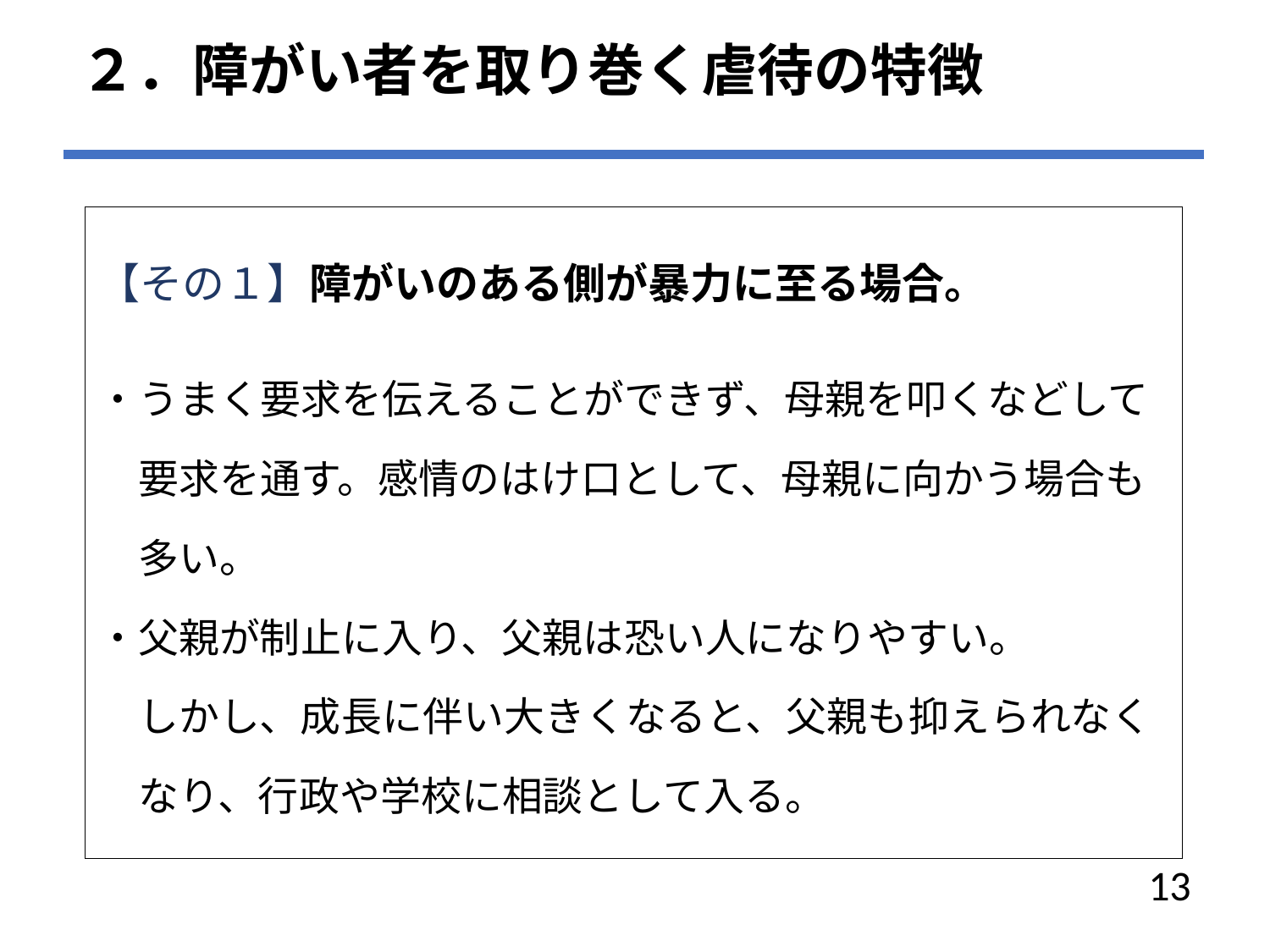

# ２．障がい者を取り巻く虐待の特徴
【その１】障がいのある側が暴力に至る場合。

・うまく要求を伝えることができず、母親を叩くなどして
　要求を通す。感情のはけ口として、母親に向かう場合も
　多い。
・父親が制止に入り、父親は恐い人になりやすい。
　しかし、成長に伴い大きくなると、父親も抑えられなく
　なり、行政や学校に相談として入る。
13